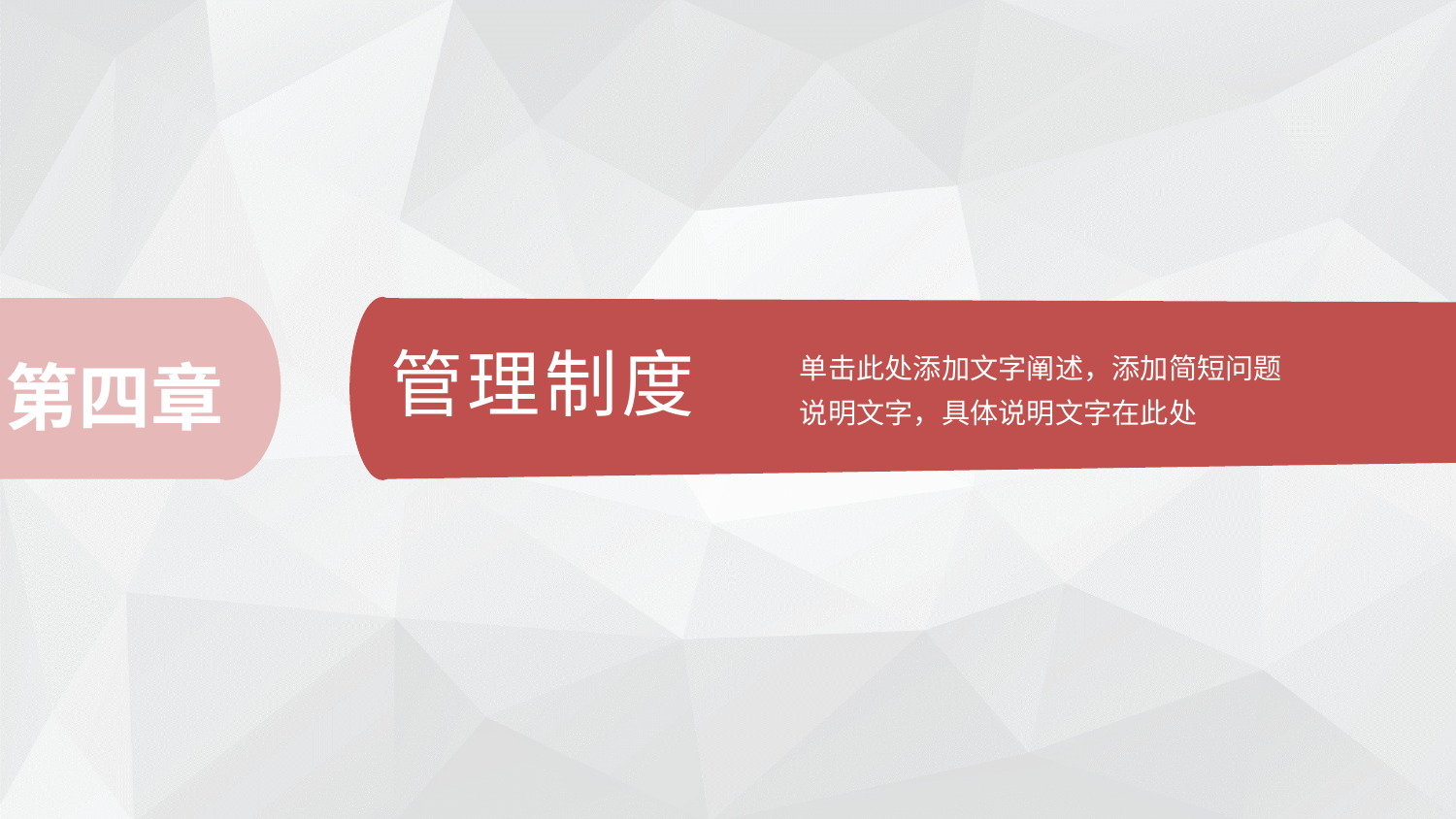

第四章
管理制度
单击此处添加文字阐述，添加简短问题
说明文字，具体说明文字在此处